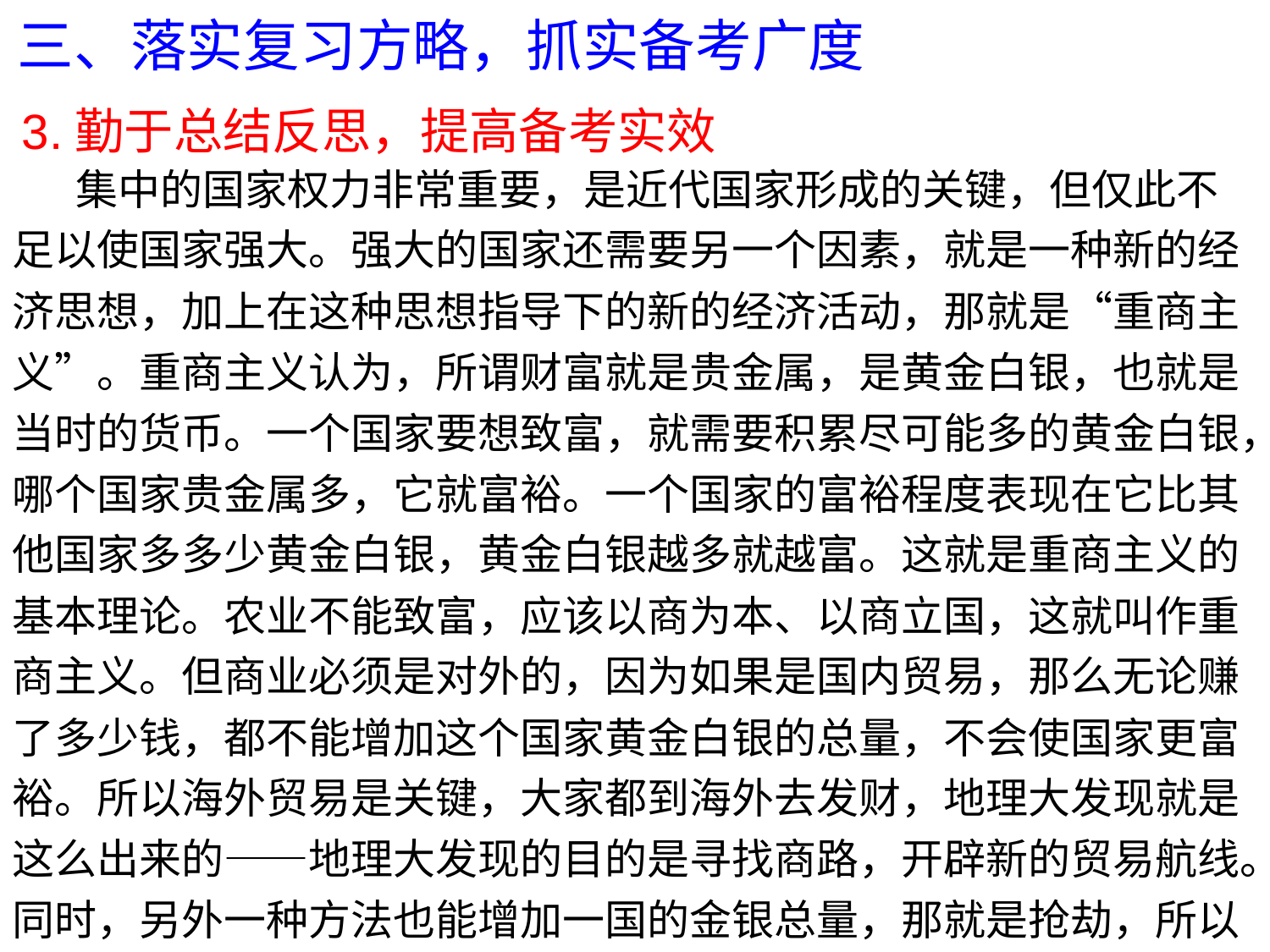

三、落实复习方略，抓实备考广度
3.勤于总结反思，提高备考实效
集中的国家权力非常重要，是近代国家形成的关键，但仅此不足以使国家强大。强大的国家还需要另一个因素，就是一种新的经济思想，加上在这种思想指导下的新的经济活动，那就是“重商主义”。重商主义认为，所谓财富就是贵金属，是黄金白银，也就是当时的货币。一个国家要想致富，就需要积累尽可能多的黄金白银，哪个国家贵金属多，它就富裕。一个国家的富裕程度表现在它比其他国家多多少黄金白银，黄金白银越多就越富。这就是重商主义的基本理论。农业不能致富，应该以商为本、以商立国，这就叫作重商主义。但商业必须是对外的，因为如果是国内贸易，那么无论赚了多少钱，都不能增加这个国家黄金白银的总量，不会使国家更富裕。所以海外贸易是关键，大家都到海外去发财，地理大发现就是这么出来的——地理大发现的目的是寻找商路，开辟新的贸易航线。同时，另外一种方法也能增加一国的金银总量，那就是抢劫，所以